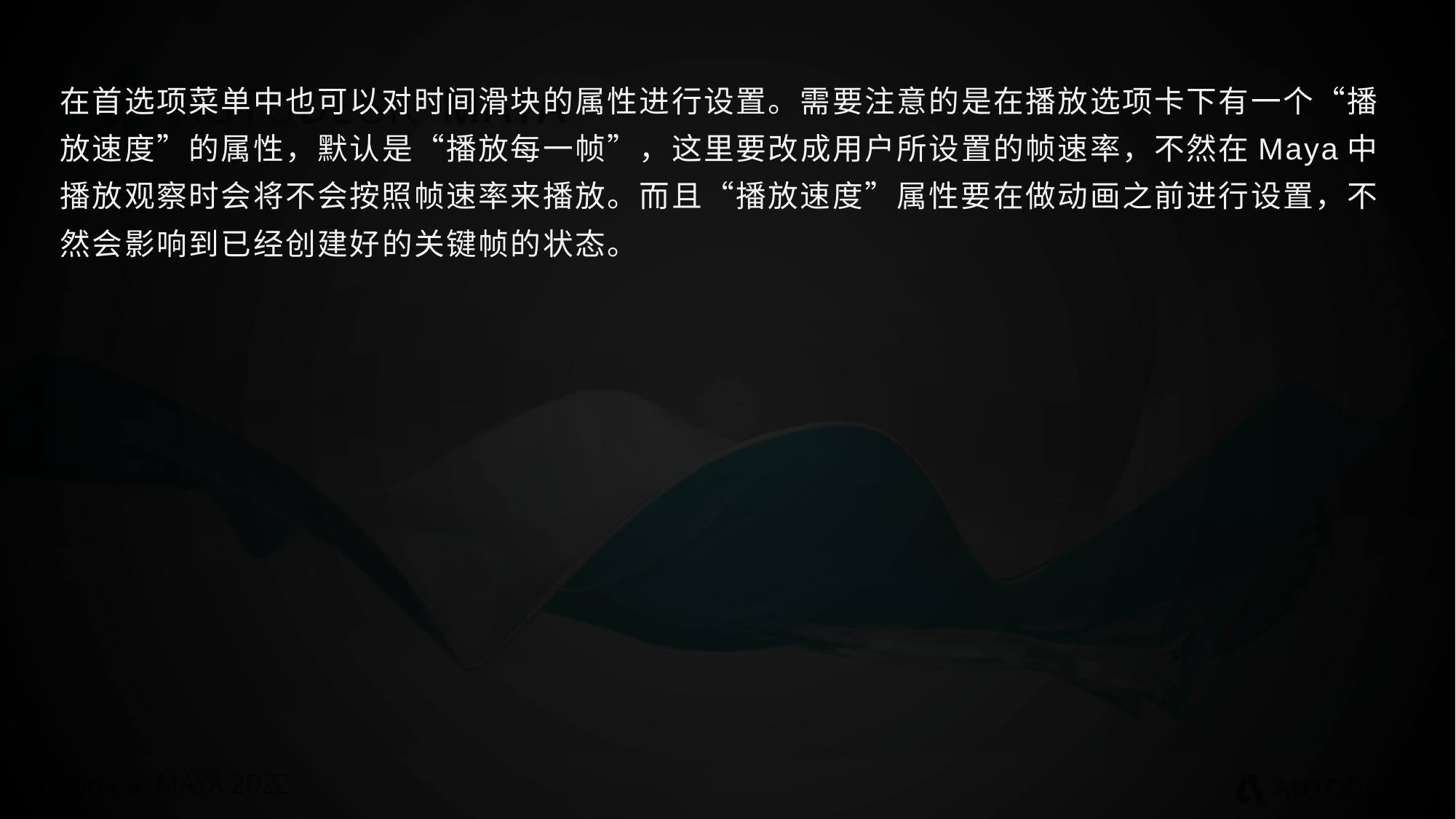

在首选项菜单中也可以对时间滑块的属性进行设置。需要注意的是在播放选项卡下有一个“播放速度”的属性，默认是“播放每一帧”，这里要改成用户所设置的帧速率，不然在Maya中播放观察时会将不会按照帧速率来播放。而且“播放速度”属性要在做动画之前进行设置，不然会影响到已经创建好的关键帧的状态。